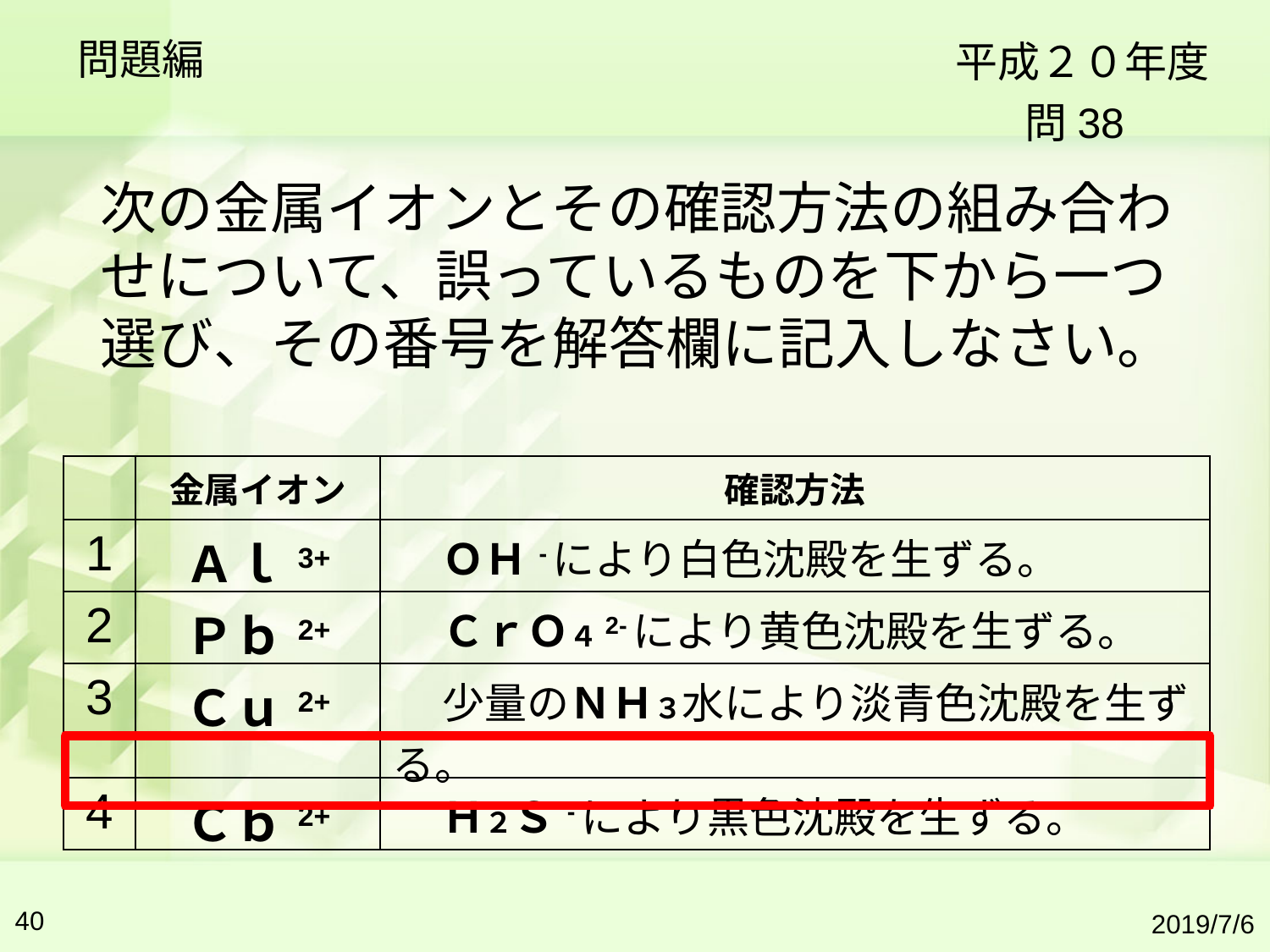

問題編
平成２０年度
問38
次の金属イオンとその確認方法の組み合わせについて、誤っているものを下から一つ選び、その番号を解答欄に記入しなさい。
|  | 金属イオン | 確認方法 |
| --- | --- | --- |
| 1 | Ａｌ3+ | ＯＨ-により白色沈殿を生ずる。 |
| 2 | Ｐｂ2+ | ＣｒＯ４2-により黄色沈殿を生ずる。 |
| 3 | Ｃｕ2+ | 少量のＮＨ３水により淡青色沈殿を生ずる。 |
| 4 | Ｃｂ2+ | Ｈ２Ｓ-により黒色沈殿を生ずる。 |

40
2019/7/6